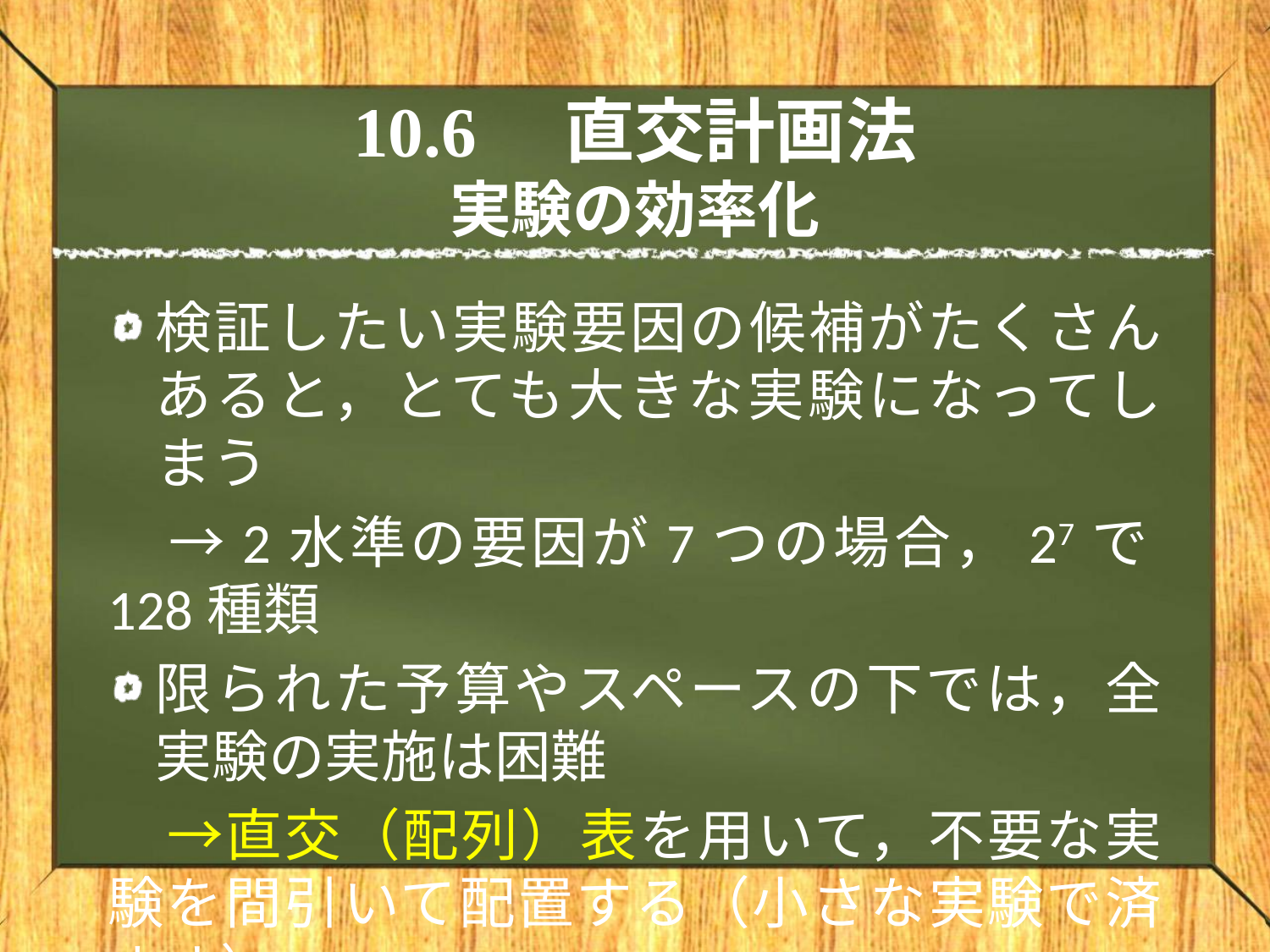

# 10.6　直交計画法 実験の効率化
検証したい実験要因の候補がたくさんあると，とても大きな実験になってしまう
　→2水準の要因が7つの場合，27で128種類
限られた予算やスペースの下では，全実験の実施は困難
　→直交（配列）表を用いて，不要な実験を間引いて配置する（小さな実験で済ます）